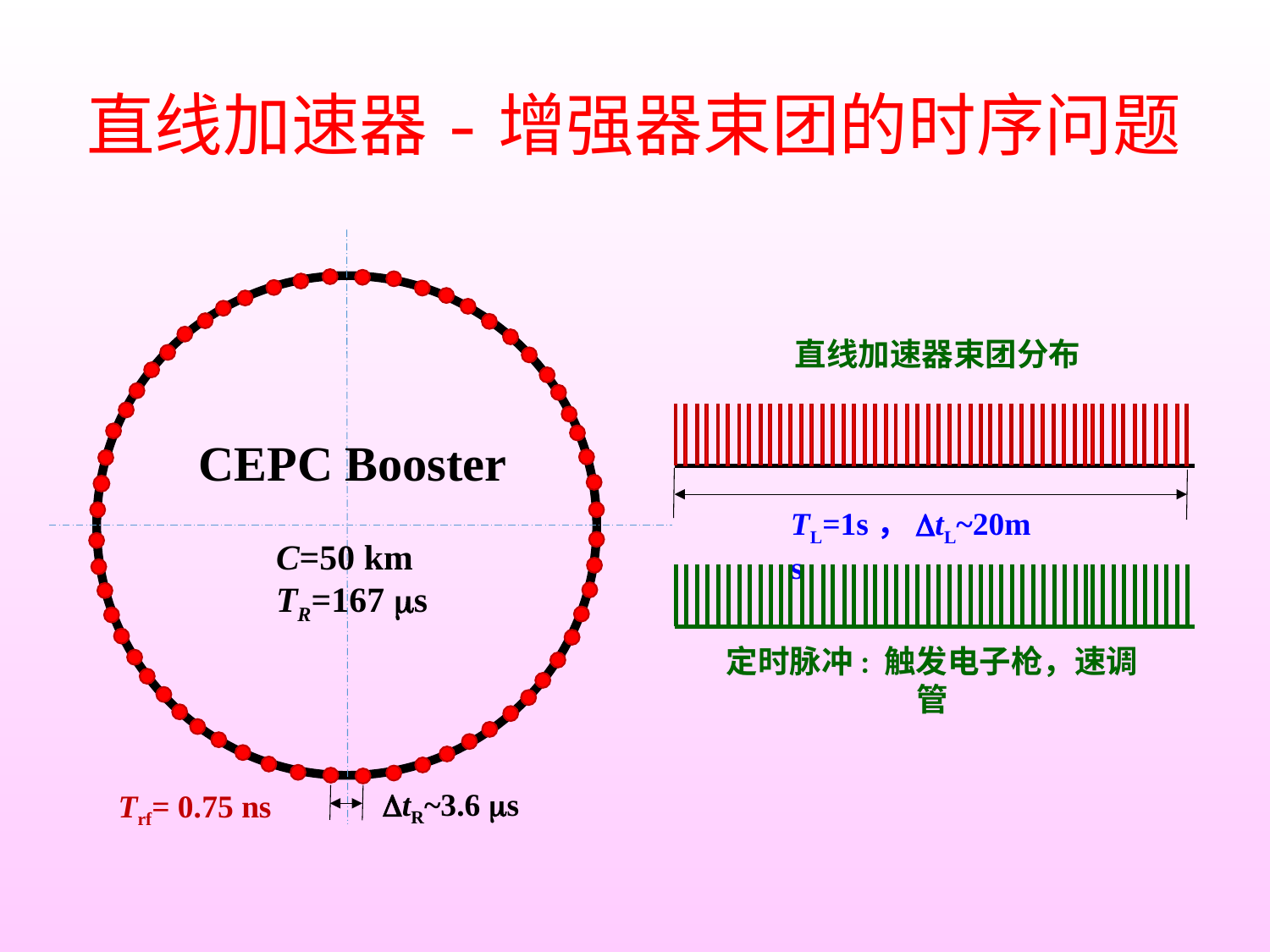

# 直线加速器-增强器束团的时序问题

直线加速器束团分布

CEPC Booster

TL=1s，ΔtL~20ms

C=50 km
TR=167 μs

定时脉冲: 触发电子枪，速调管

ΔtR~3.6 μs
Trf= 0.75 ns